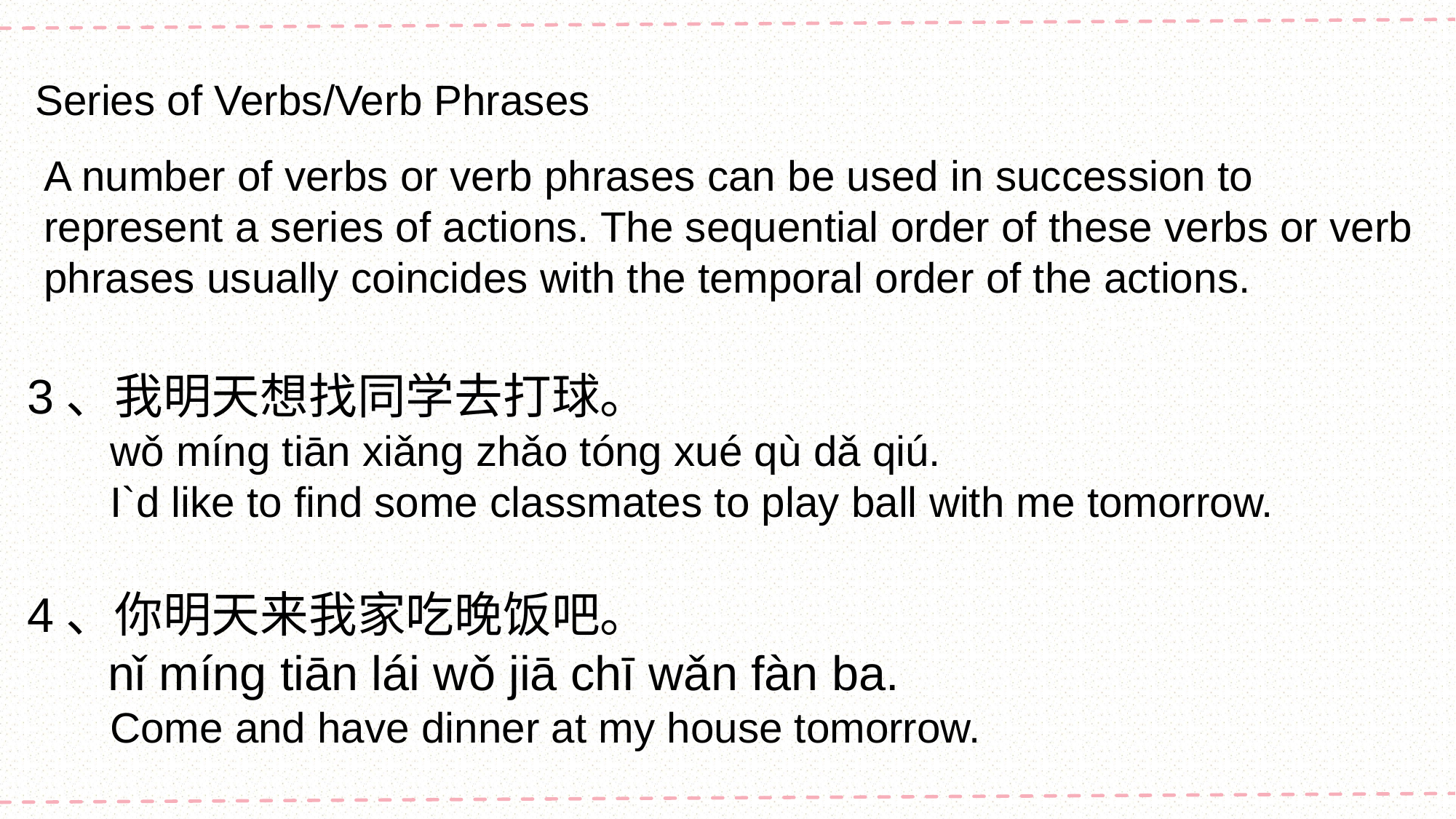

Series of Verbs/Verb Phrases

A number of verbs or verb phrases can be used in succession to represent a series of actions. The sequential order of these verbs or verb phrases usually coincides with the temporal order of the actions.
3、我明天想找同学去打球。
       wǒ míng tiān xiǎng zhǎo tóng xué qù dǎ qiú.
       I`d like to find some classmates to play ball with me tomorrow.

4、你明天来我家吃晚饭吧。
      nǐ míng tiān lái wǒ jiā chī wǎn fàn ba.
       Come and have dinner at my house tomorrow.